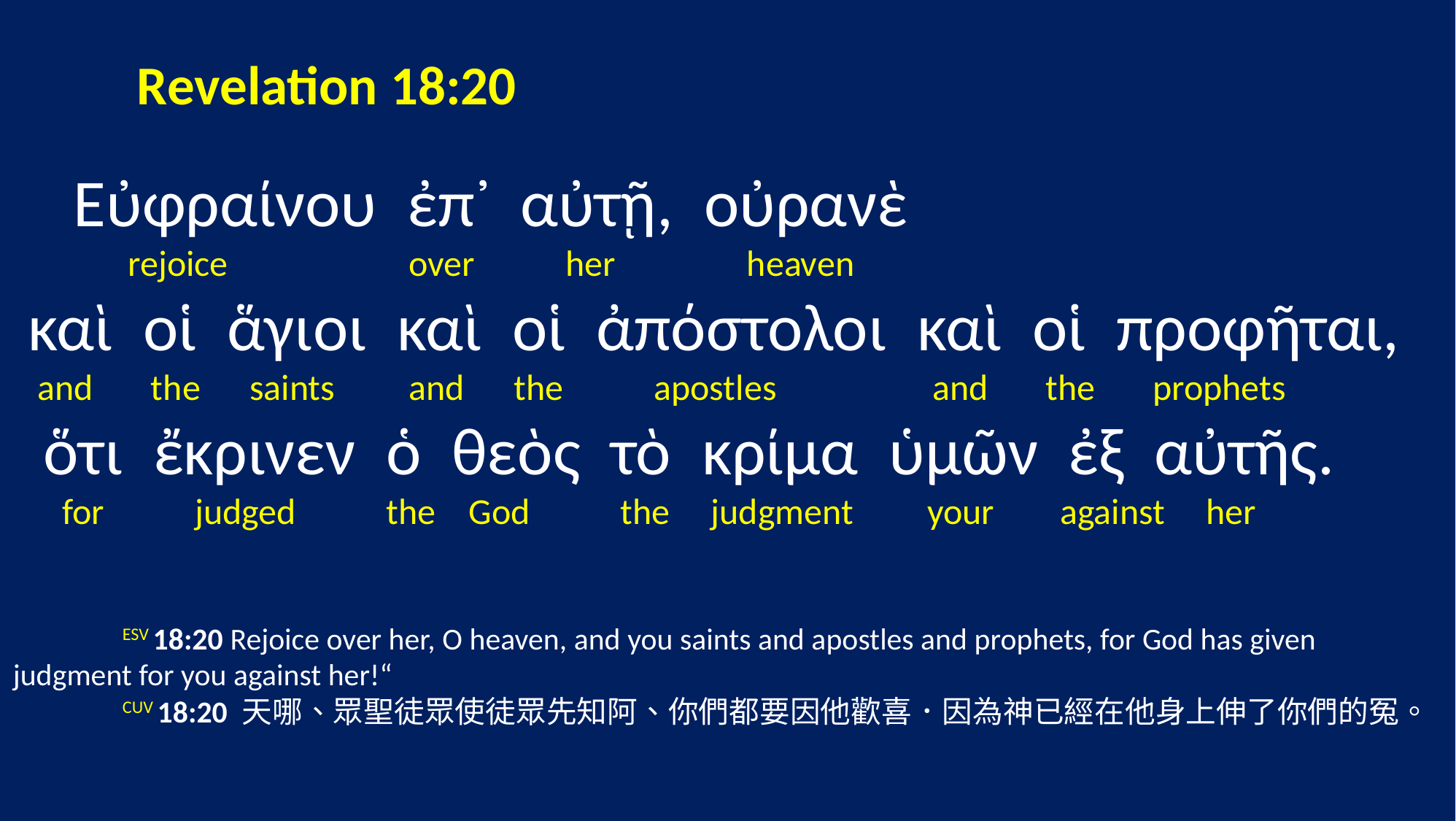

Revelation 18:20

    Εὐφραίνου  ἐπ᾽  αὐτῇ,  οὐρανὲ
              rejoice                      over           her                heaven
 καὶ  οἱ  ἅγιοι  καὶ  οἱ  ἀπόστολοι  καὶ  οἱ  προφῆται,
   and       the      saints         and      the           apostles                   and       the       prophets
  ὅτι  ἔκρινεν  ὁ  θεὸς  τὸ  κρίμα  ὑμῶν  ἐξ  αὐτῆς.
      for           judged           the    God           the     judgment         your        against     her

	ESV 18:20 Rejoice over her, O heaven, and you saints and apostles and prophets, for God has given judgment for you against her!“
	CUV 18:20 天哪、眾聖徒眾使徒眾先知阿、你們都要因他歡喜．因為神已經在他身上伸了你們的冤。